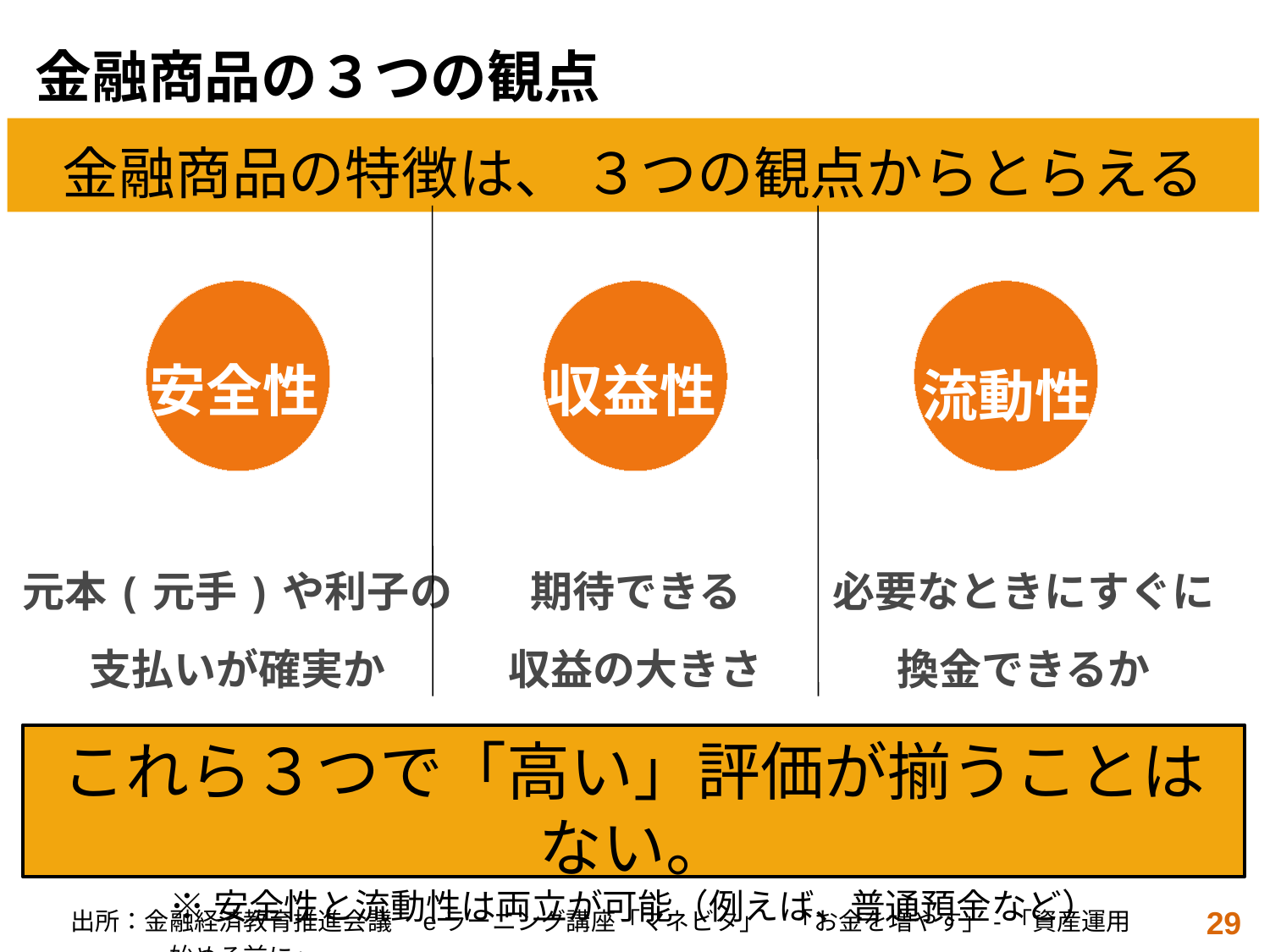

金融商品の３つの観点
金融商品の特徴は、 ３つの観点からとらえる

収益性
期待できる
収益の大きさ

流動性
必要なときにすぐに
換金できるか

安全性
元本(元手)や利子の
支払いが確実か
これら３つで「高い」評価が揃うことはない。
※安全性と流動性は両立が可能（例えば、普通預金など）
29
出所：金融経済教育推進会議　eラーニング講座「マネビタ」　「お金を増やす」-「資産運用　～始める前に」